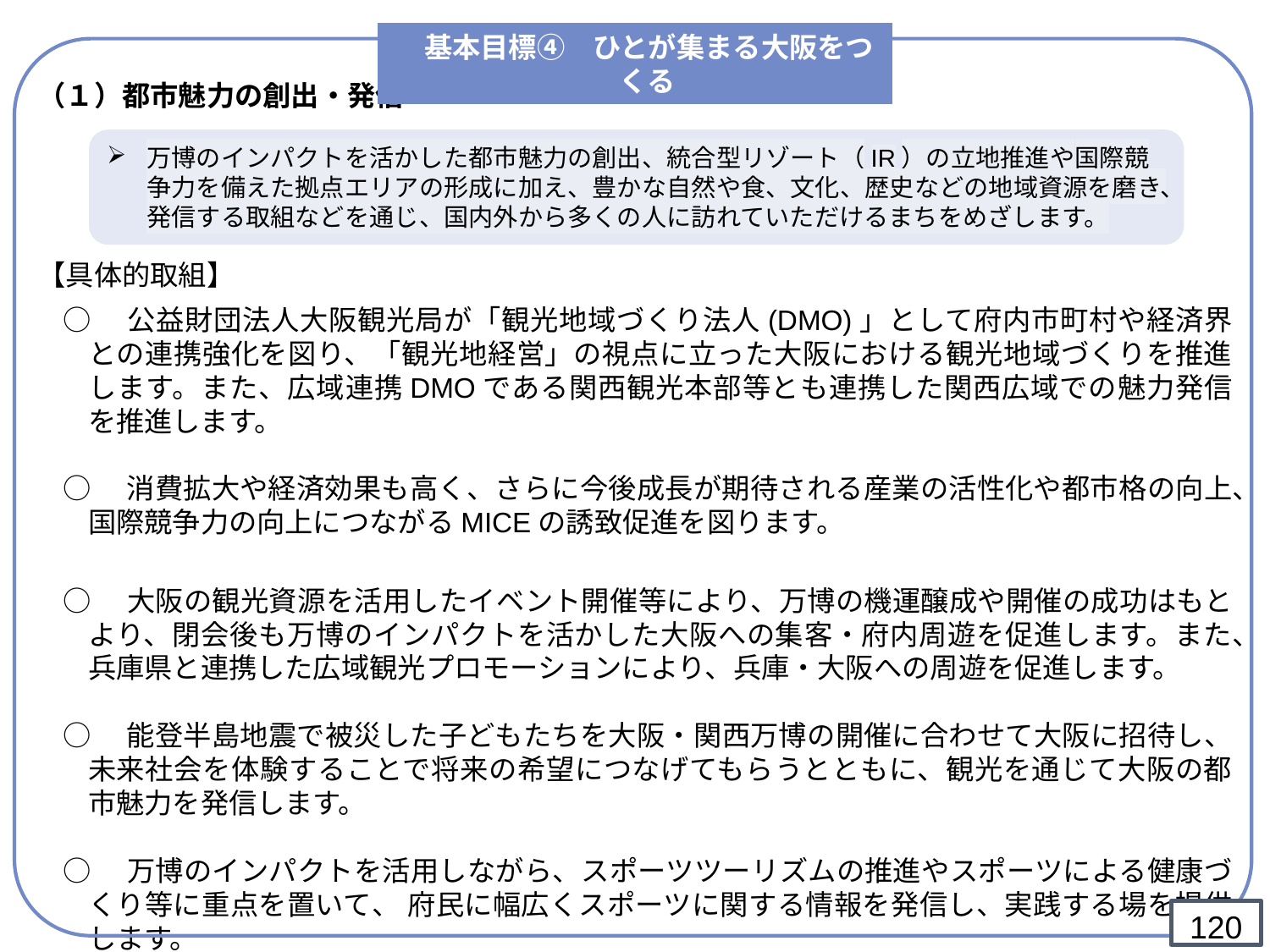

基本目標④　ひとが集まる大阪をつくる

（１）都市魅力の創出・発信

【具体的取組】
○　公益財団法人大阪観光局が「観光地域づくり法人(DMO)」として府内市町村や経済界との連携強化を図り、「観光地経営」の視点に立った大阪における観光地域づくりを推進します。また、広域連携DMOである関西観光本部等とも連携した関西広域での魅力発信を推進します。

○　消費拡大や経済効果も高く、さらに今後成長が期待される産業の活性化や都市格の向上、国際競争力の向上につながるMICEの誘致促進を図ります。

○　大阪の観光資源を活用したイベント開催等により、万博の機運醸成や開催の成功はもとより、閉会後も万博のインパクトを活かした大阪への集客・府内周遊を促進します。また、兵庫県と連携した広域観光プロモーションにより、兵庫・大阪への周遊を促進します。

○　能登半島地震で被災した子どもたちを大阪・関西万博の開催に合わせて大阪に招待し、未来社会を体験することで将来の希望につなげてもらうとともに、観光を通じて大阪の都市魅力を発信します。

○　万博のインパクトを活用しながら、スポーツツーリズムの推進やスポーツによる健康づくり等に重点を置いて、 府民に幅広くスポーツに関する情報を発信し、実践する場を提供します。

万博のインパクトを活かした都市魅力の創出、統合型リゾート（IR）の立地推進や国際競争力を備えた拠点エリアの形成に加え、豊かな自然や食、文化、歴史などの地域資源を磨き、発信する取組などを通じ、国内外から多くの人に訪れていただけるまちをめざします。
120